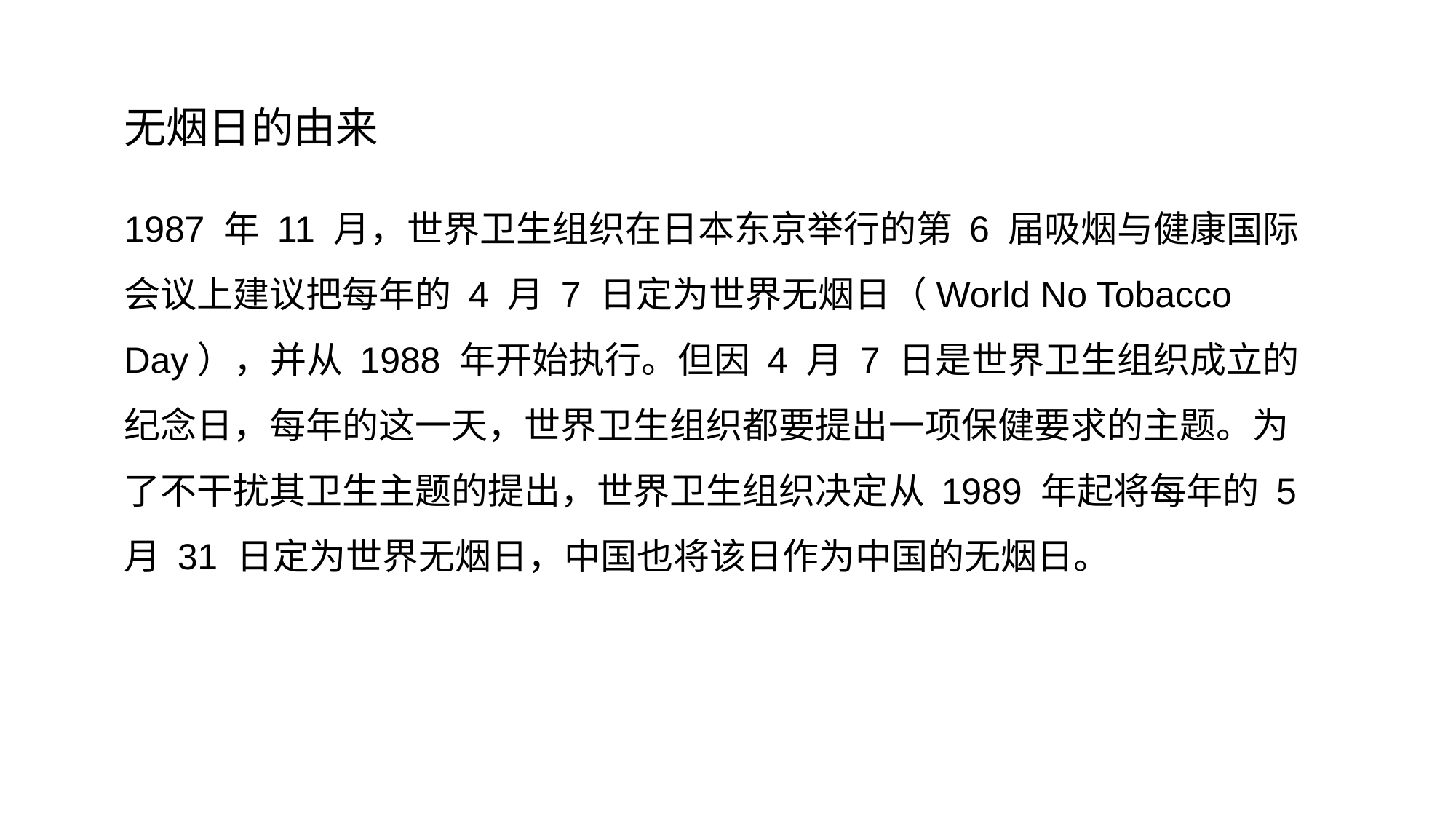

无烟日的由来
1987 年 11 月，世界卫生组织在日本东京举行的第 6 届吸烟与健康国际会议上建议把每年的 4 月 7 日定为世界无烟日（World No Tobacco Day），并从 1988 年开始执行。但因 4 月 7 日是世界卫生组织成立的纪念日，每年的这一天，世界卫生组织都要提出一项保健要求的主题。为了不干扰其卫生主题的提出，世界卫生组织决定从 1989 年起将每年的 5 月 31 日定为世界无烟日，中国也将该日作为中国的无烟日。